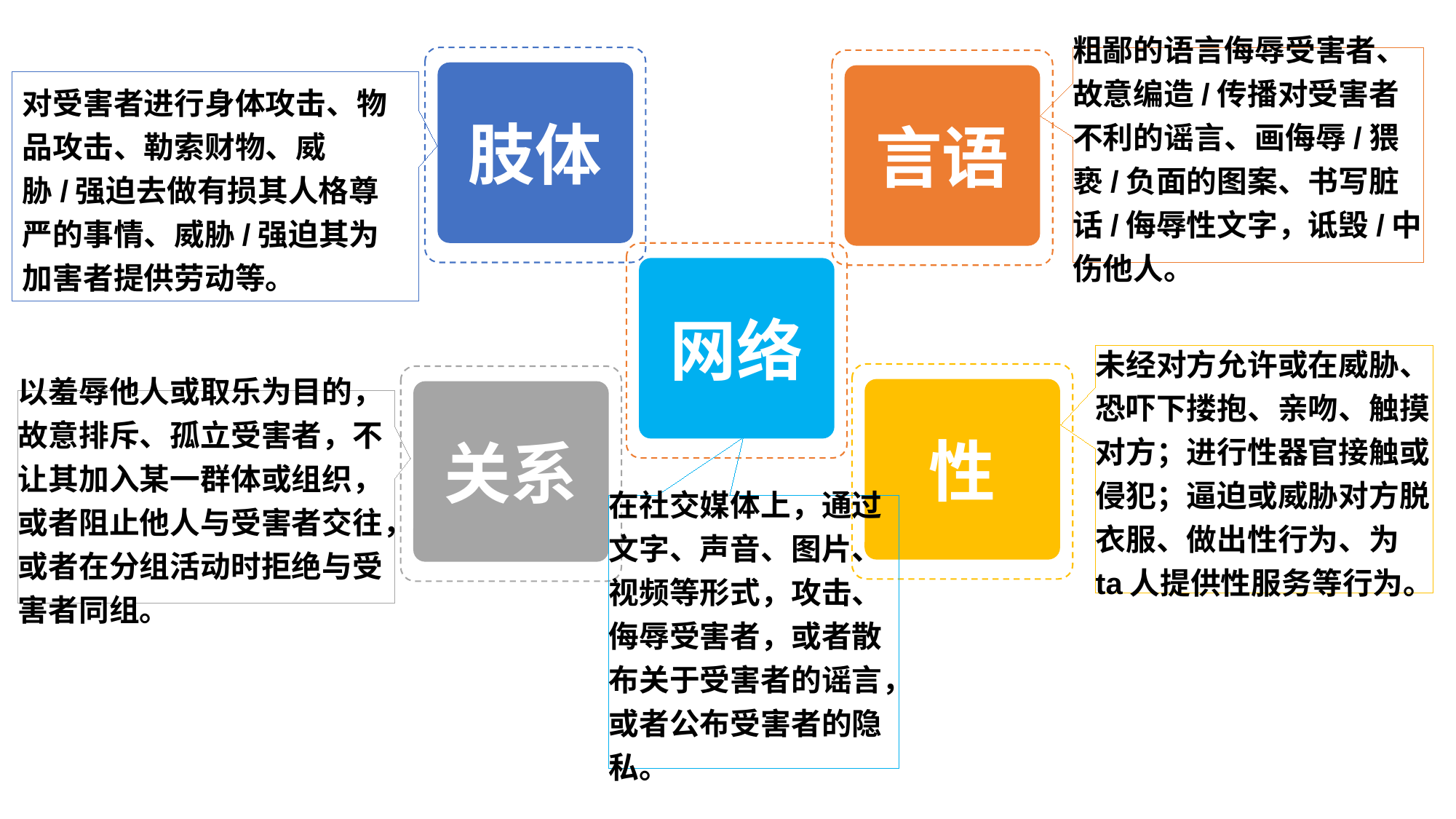

肢体
粗鄙的语言侮辱受害者、故意编造/传播对受害者不利的谣言、画侮辱/猥亵/负面的图案、书写脏话/侮辱性文字，诋毁/中伤他人。

言语
对受害者进行身体攻击、物品攻击、勒索财物、威胁/强迫去做有损其人格尊严的事情、威胁/强迫其为加害者提供劳动等。

网络
未经对方允许或在威胁、恐吓下搂抱、亲吻、触摸对方；进行性器官接触或侵犯；逼迫或威胁对方脱衣服、做出性行为、为ta人提供性服务等行为。

性

关系
以羞辱他人或取乐为目的，故意排斥、孤立受害者，不让其加入某一群体或组织，或者阻止他人与受害者交往，或者在分组活动时拒绝与受害者同组。
在社交媒体上，通过文字、声音、图片、视频等形式，攻击、侮辱受害者，或者散布关于受害者的谣言，或者公布受害者的隐私。